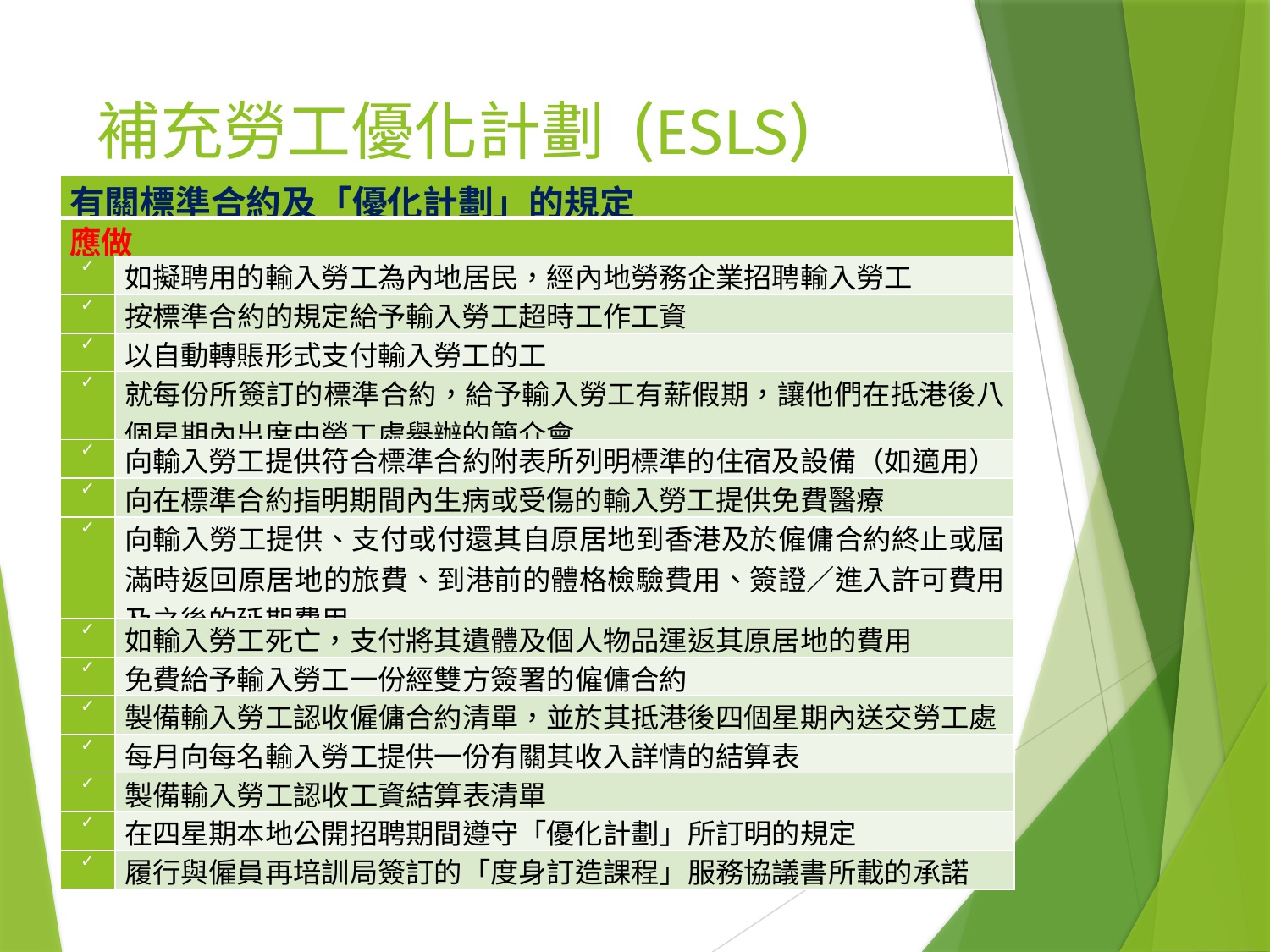

# 補充勞工優化計劃 (ESLS)
| 有關標準合約及「優化計劃」的規定 |  |
| --- | --- |
| 應做 |  |
| ✓ | 如擬聘用的輸入勞工為內地居民，經內地勞務企業招聘輸入勞工 |
| ✓ | 按標準合約的規定給予輸入勞工超時工作工資 |
| ✓ | 以自動轉賬形式支付輸入勞工的工 |
| ✓ | 就每份所簽訂的標準合約，給予輸入勞工有薪假期，讓他們在抵港後八個星期內出席由勞工處舉辦的簡介會 |
| ✓ | 向輸入勞工提供符合標準合約附表所列明標準的住宿及設備（如適用） |
| ✓ | 向在標準合約指明期間內生病或受傷的輸入勞工提供免費醫療 |
| ✓ | 向輸入勞工提供、支付或付還其自原居地到香港及於僱傭合約終止或屆滿時返回原居地的旅費、到港前的體格檢驗費用、簽證／進入許可費用及之後的延期費用 |
| ✓ | 如輸入勞工死亡，支付將其遺體及個人物品運返其原居地的費用 |
| ✓ | 免費給予輸入勞工一份經雙方簽署的僱傭合約 |
| ✓ | 製備輸入勞工認收僱傭合約清單，並於其抵港後四個星期內送交勞工處 |
| ✓ | 每月向每名輸入勞工提供一份有關其收入詳情的結算表 |
| ✓ | 製備輸入勞工認收工資結算表清單 |
| ✓ | 在四星期本地公開招聘期間遵守「優化計劃」所訂明的規定 |
| ✓ | 履行與僱員再培訓局簽訂的「度身訂造課程」服務協議書所載的承諾 |

34